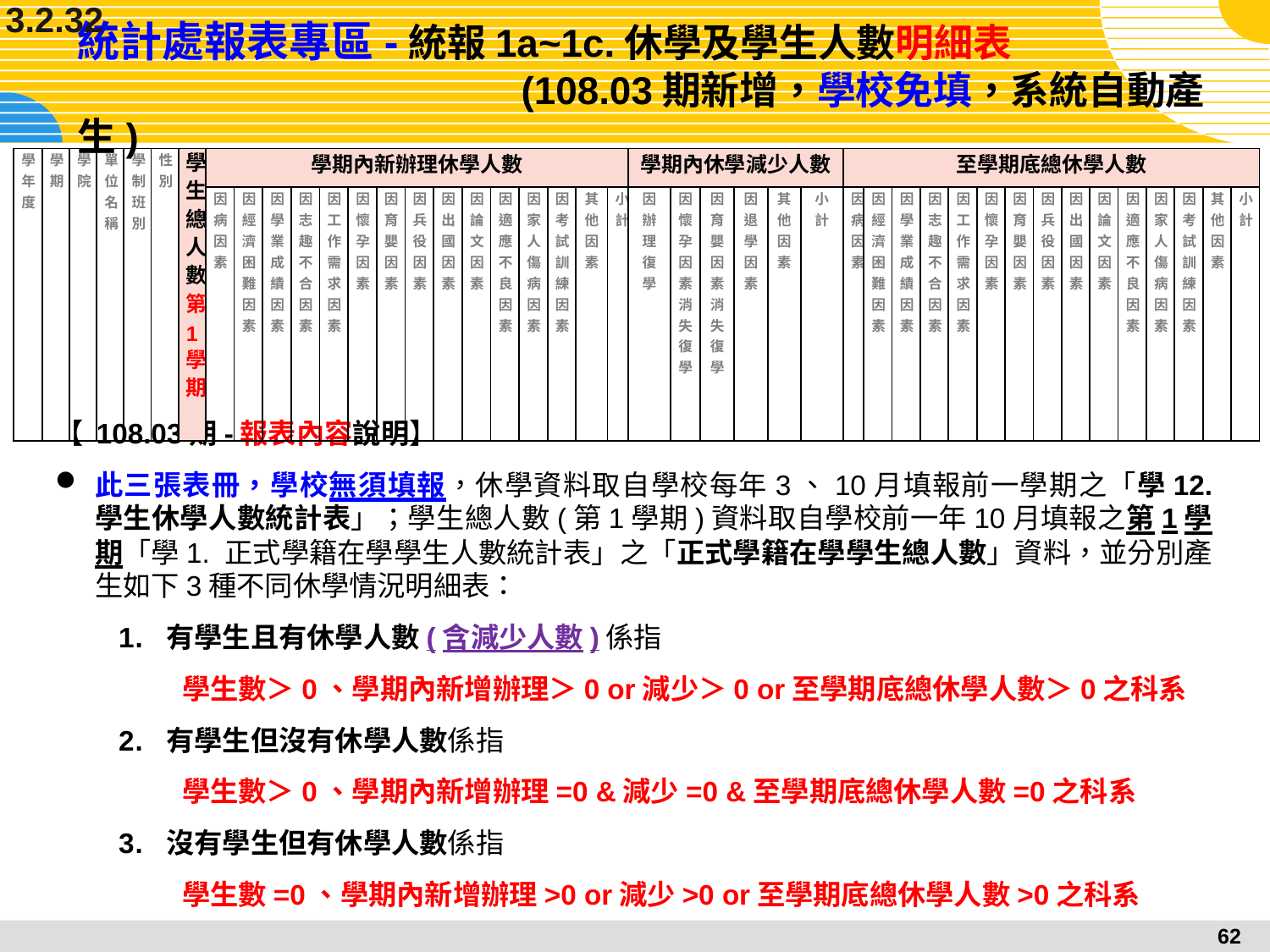

3.2.32
# 統計處報表專區-統報1a~1c.休學及學生人數明細表 (108.03期新增，學校免填，系統自動產生)
| 學年度 | 學期 | 學院 | 單位名稱 | 學制 班別 | 性別 | 學生總人數第1學期 | 學期內新辦理休學人數 |  |  |  |  |  |  |  |  |  |  |  |  |  |  | 學期內休學減少人數 |  |  |  |  |  | 至學期底總休學人數 |  |  |  |  |  |  |  |  |  |  |  |  |  |  |
| --- | --- | --- | --- | --- | --- | --- | --- | --- | --- | --- | --- | --- | --- | --- | --- | --- | --- | --- | --- | --- | --- | --- | --- | --- | --- | --- | --- | --- | --- | --- | --- | --- | --- | --- | --- | --- | --- | --- | --- | --- | --- | --- |
|  |  |  |  |  |  |  | 因病因素 | 因經濟困難因素 | 因學業成績因素 | 因志趣不合因素 | 因工作需求因素 | 因懷孕因素 | 因育嬰因素 | 因兵役因素 | 因出國因素 | 因論文因素 | 因適應不良因素 | 因家人傷病因素 | 因考試訓練因素 | 其他因素 | 小計 | 因辦理復學 | 因懷孕因素消失復學 | 因育嬰因素消失復學 | 因退學因素 | 其他因素 | 小計 | 因病因素 | 因經濟困難因素 | 因學業成績因素 | 因志趣不合因素 | 因工作需求因素 | 因懷孕因素 | 因育嬰因素 | 因兵役因素 | 因出國因素 | 因論文因素 | 因適應不良因素 | 因家人傷病因素 | 因考試訓練因素 | 其他因素 | 小計 |
【 108.03期-報表內容說明】
此三張表冊，學校無須填報，休學資料取自學校每年3、10月填報前一學期之「學12. 學生休學人數統計表」；學生總人數(第1學期)資料取自學校前一年10月填報之第1學期「學1. 正式學籍在學學生人數統計表」之「正式學籍在學學生總人數」資料，並分別產生如下3種不同休學情況明細表：
有學生且有休學人數(含減少人數)係指
學生數＞0、學期內新增辦理＞0 or減少＞0 or至學期底總休學人數＞0之科系
有學生但沒有休學人數係指
學生數＞0、學期內新增辦理=0 &減少=0 &至學期底總休學人數=0之科系
沒有學生但有休學人數係指
學生數=0、學期內新增辦理>0 or減少>0 or至學期底總休學人數>0之科系